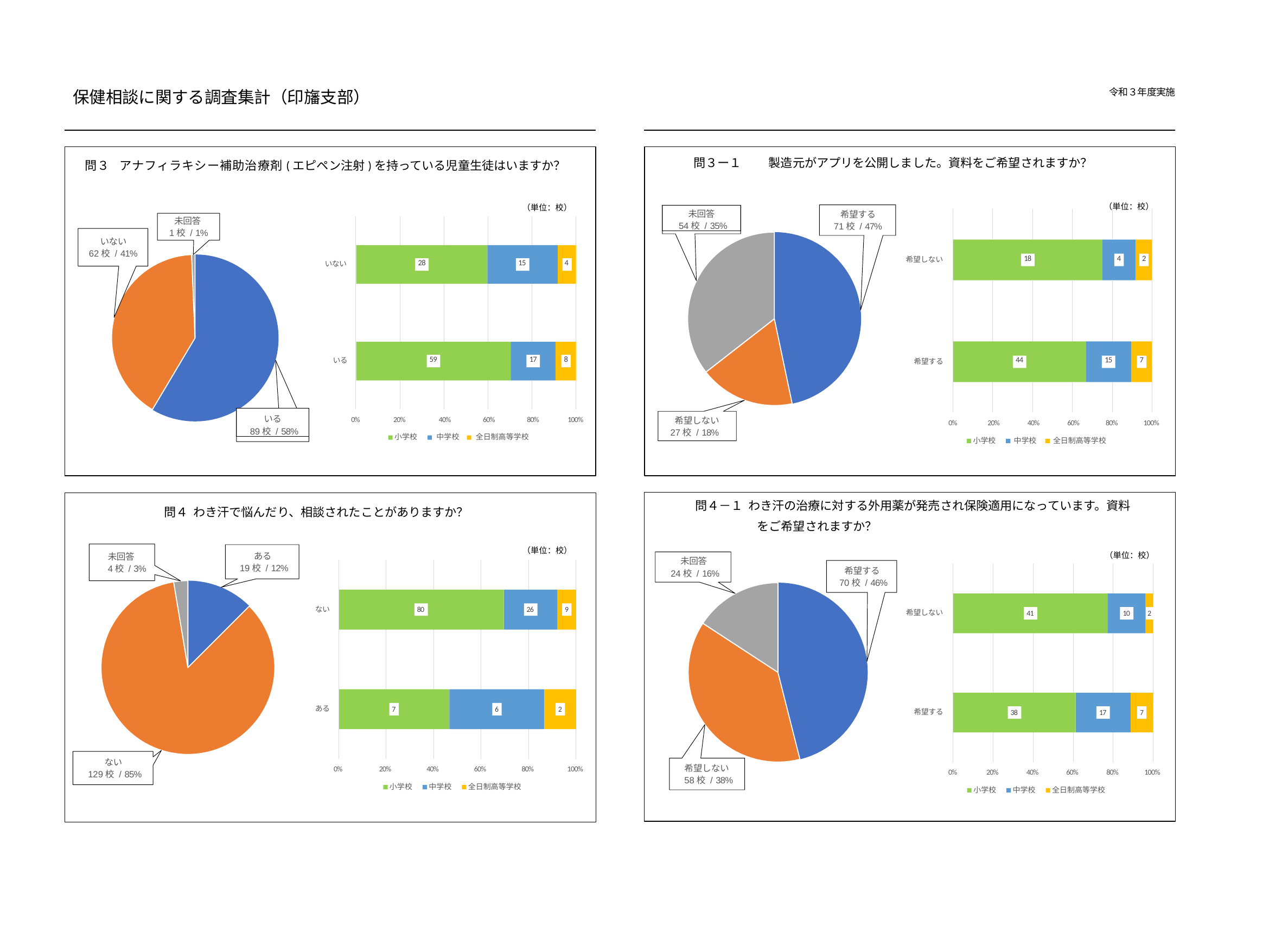

令和３年度実施
保健相談に関する調査集計（印旛支部）

問３ー１
製造元がアプリを公開しました。資料をご希望されますか？
問３   アナフィラキシー補助治療剤(エピペン注射)を持っている児童生徒はいますか？
（単位：校）
（単位：校）

未回答
54校 / 35%
希望する
71校 / 47%
|  |  |  |  |  |  |  |  |  |
| --- | --- | --- | --- | --- | --- | --- | --- | --- |
| 18 |  |  |  |  | 4 |  |  | 2 |
|  |  |  |  |  |  |  |  |  |
| 44 |  |  |  | 15 |  |  | 7 |  |
|  |  |  |  |  |  |  |  |  |
未回答
1校 / 1%

|  |  |  |  |  |  |  |
| --- | --- | --- | --- | --- | --- | --- |
| 28 |  |  | 15 |  |  | 4 |
|  |  |  |  |  |  |  |
| 59 |  |  |  | 17 |  | 8 |
|  |  |  |  |  |  |  |

いない
62校 / 41%

希望しない

いない

いる
希望する

いる
89校 / 58%
希望しない
27校 / 18%
0%
100%
20%	40%	60%	80%
小学校	中学校	全日制高等学校
0%	20%	40%	60%
80%
100%
小学校	中学校	全日制高等学校

問４－１  わき汗の治療に対する外用薬が発売され保険適用になっています。資料をご希望されますか？

問４  わき汗で悩んだり、相談されたことがありますか？
（単位：校）

ある
19校 / 12%
（単位：校）
未回答
4校 / 3%

未回答
24校 / 16%

希望する
70校 / 46%

ない
80
26
9

希望しない
41
10	2

ある
7
6
2

希望する
38
17
7

ない
129校 / 85%
希望しない
58校 / 38%
0%	20%	40%	60%
80%
100%
0%	20%	40%	60%
80%
100%
小学校	中学校	全日制高等学校
小学校	中学校	全日制高等学校